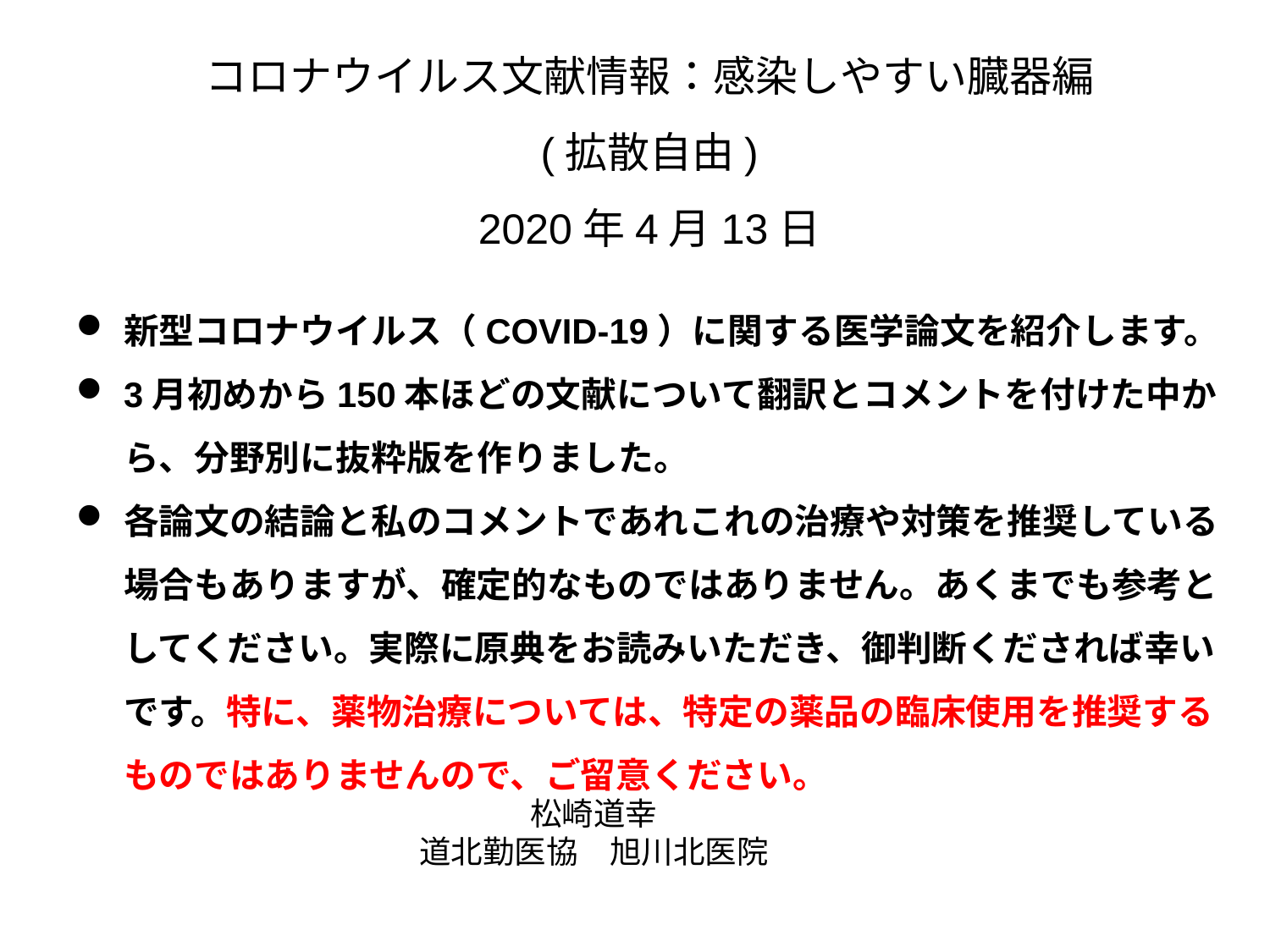

コロナウイルス文献情報：感染しやすい臓器編
(拡散自由)
2020年4月13日

新型コロナウイルス（COVID-19）に関する医学論文を紹介します。
3月初めから150本ほどの文献について翻訳とコメントを付けた中から、分野別に抜粋版を作りました。
各論文の結論と私のコメントであれこれの治療や対策を推奨している場合もありますが、確定的なものではありません。あくまでも参考としてください。実際に原典をお読みいただき、御判断くだされば幸いです。特に、薬物治療については、特定の薬品の臨床使用を推奨するものではありませんので、ご留意ください。
松崎道幸
道北勤医協　旭川北医院